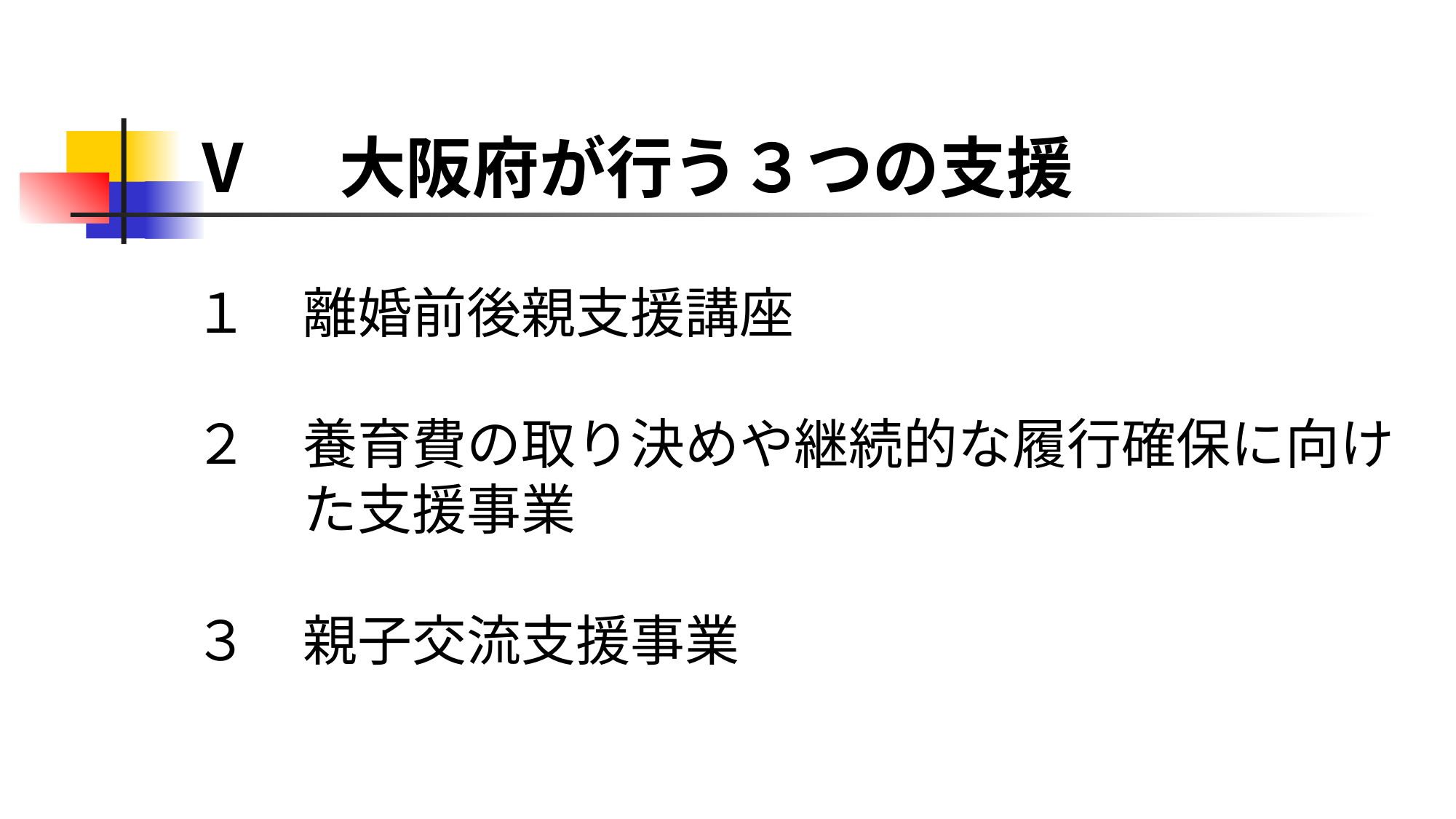

Ⅴ　大阪府が行う３つの支援
１　離婚前後親支援講座

２　養育費の取り決めや継続的な履行確保に向け
　　た支援事業

３　親子交流支援事業